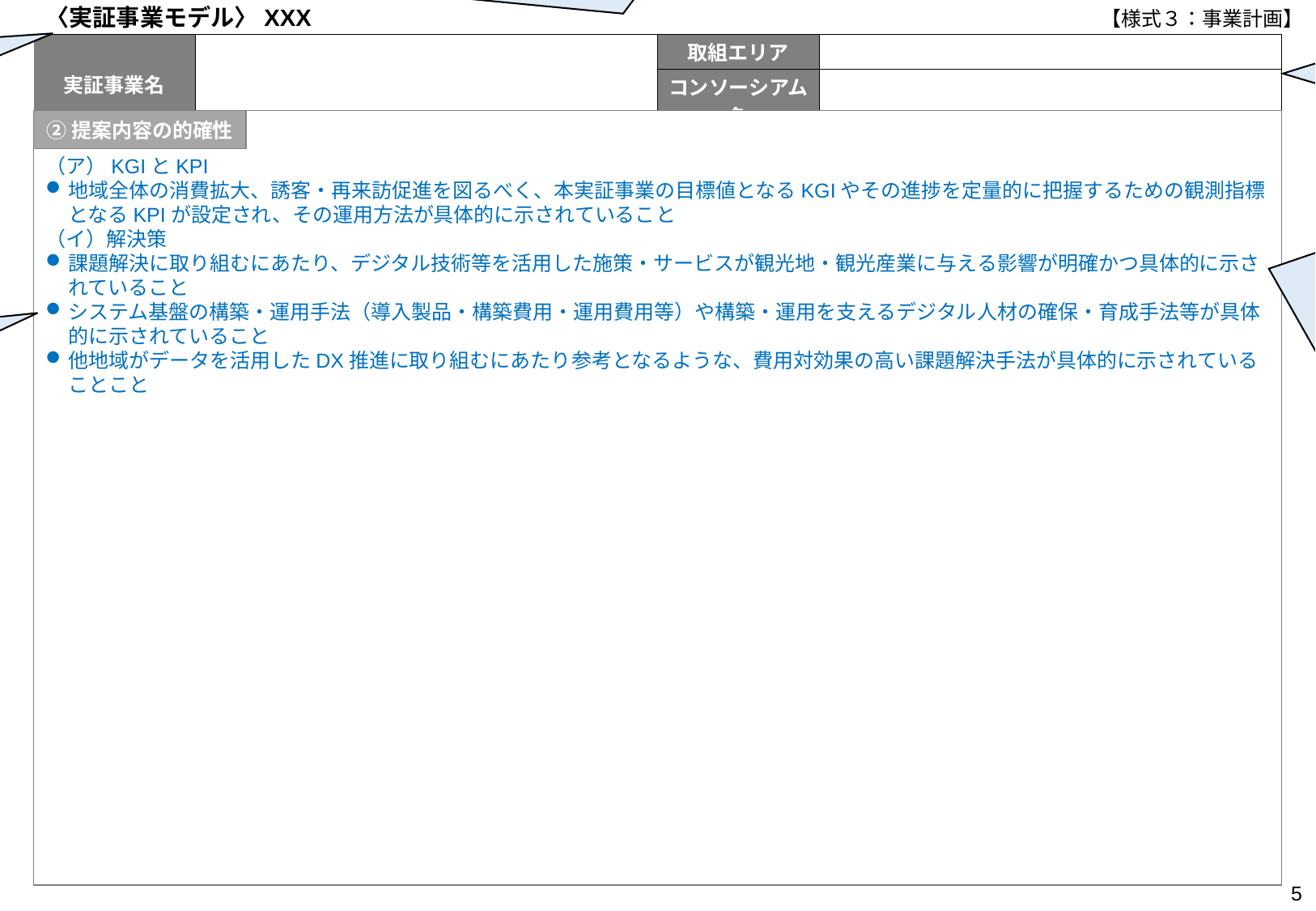

【様式３：事業計画】
様式３：事業計画
注：青字の審査項目及び水色のコメントは、提出時に削除してください。
選択した実証事業テーマとその番号を記入してください。
①エントリーモデル
②アドバンスドモデル
事業名・取組エリア・コンソーシアム名を記入してください
〈実証事業モデル〉XXX
| 実証事業名 |  | 取組エリア |  |
| --- | --- | --- | --- |
|  |  | コンソーシアム名 |  |
②提案内容の的確性
（ア）KGIとKPI
地域全体の消費拡大、誘客・再来訪促進を図るべく、本実証事業の目標値となるKGIやその進捗を定量的に把握するための観測指標となるKPIが設定され、その運用方法が具体的に示されていること
（イ）解決策
課題解決に取り組むにあたり、デジタル技術等を活用した施策・サービスが観光地・観光産業に与える影響が明確かつ具体的に示されていること
システム基盤の構築・運用手法（導入製品・構築費用・運用費用等）や構築・運用を支えるデジタル人材の確保・育成手法等が具体的に示されていること
他地域がデータを活用したDX推進に取り組むにあたり参考となるような、費用対効果の高い課題解決手法が具体的に示されていることこと
①エントリーモデルを選択される方：
既存のサービス・製品を活用し、データを蓄積するDMP、データを活用するBIツールや生成AIツール等のシステム基盤を整備する事業を募集します。利用を予定しているサービス・製品及びそれらを事業のどの部分で活用するのか等についても具体的に記載してください。

②アドバンスドモデルを選択される方：
新たなデータの収集・分析・活用を目的として、既存のシステム基盤を拡張する事業を募集します。既存システムの詳細及び現在の地域一体でのデータ活用状況、本実証事業で実施する拡張の内容等についても具体的に記載してください。
事業計画の記載にあたっては、別紙に示されている審査項目を踏まえて記載してください。
5